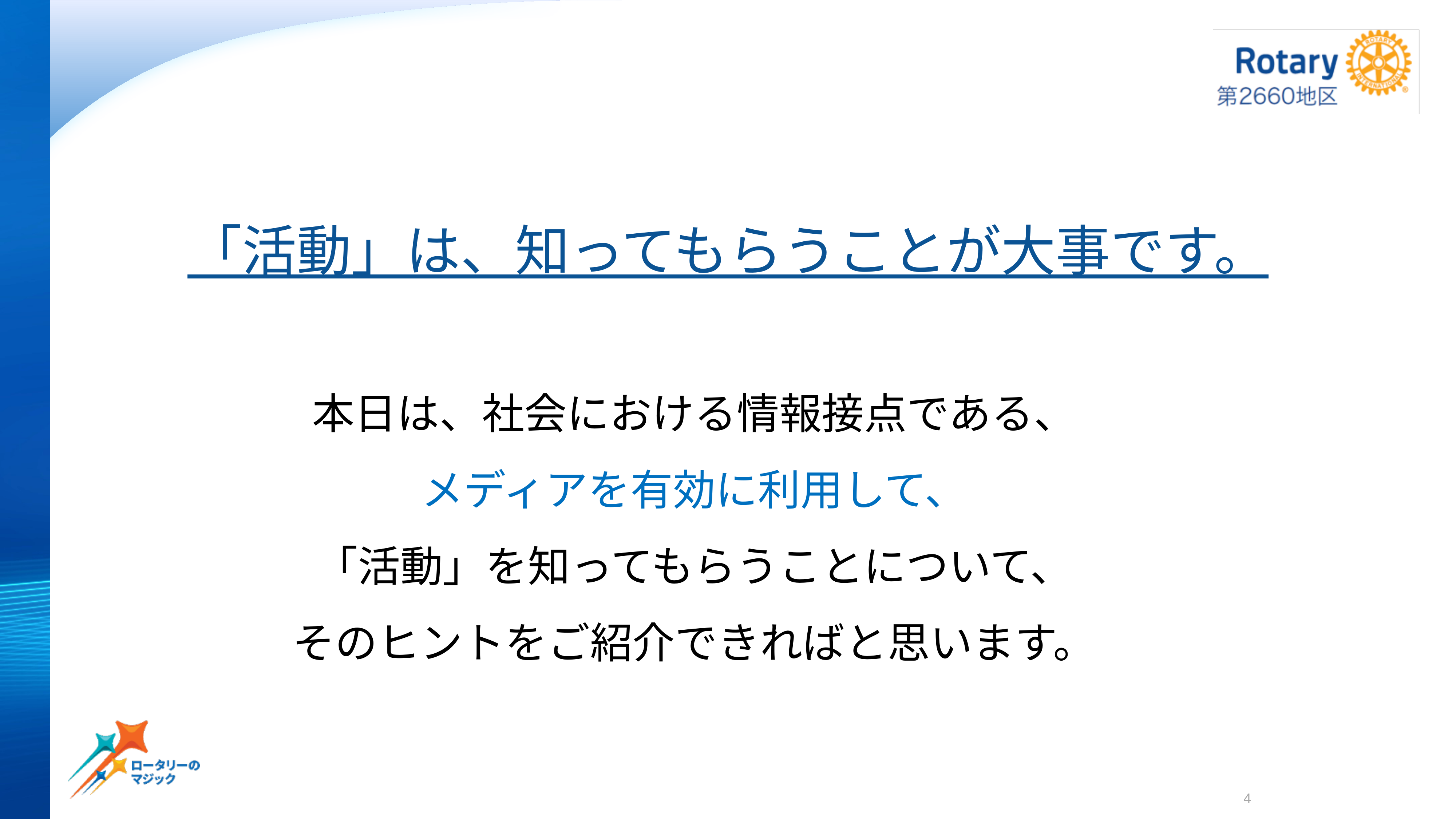

「活動」は、知ってもらうことが大事です。
本日は、社会における情報接点である、
メディアを有効に利用して、
「活動」を知ってもらうことについて、
そのヒントをご紹介できればと思います。

4